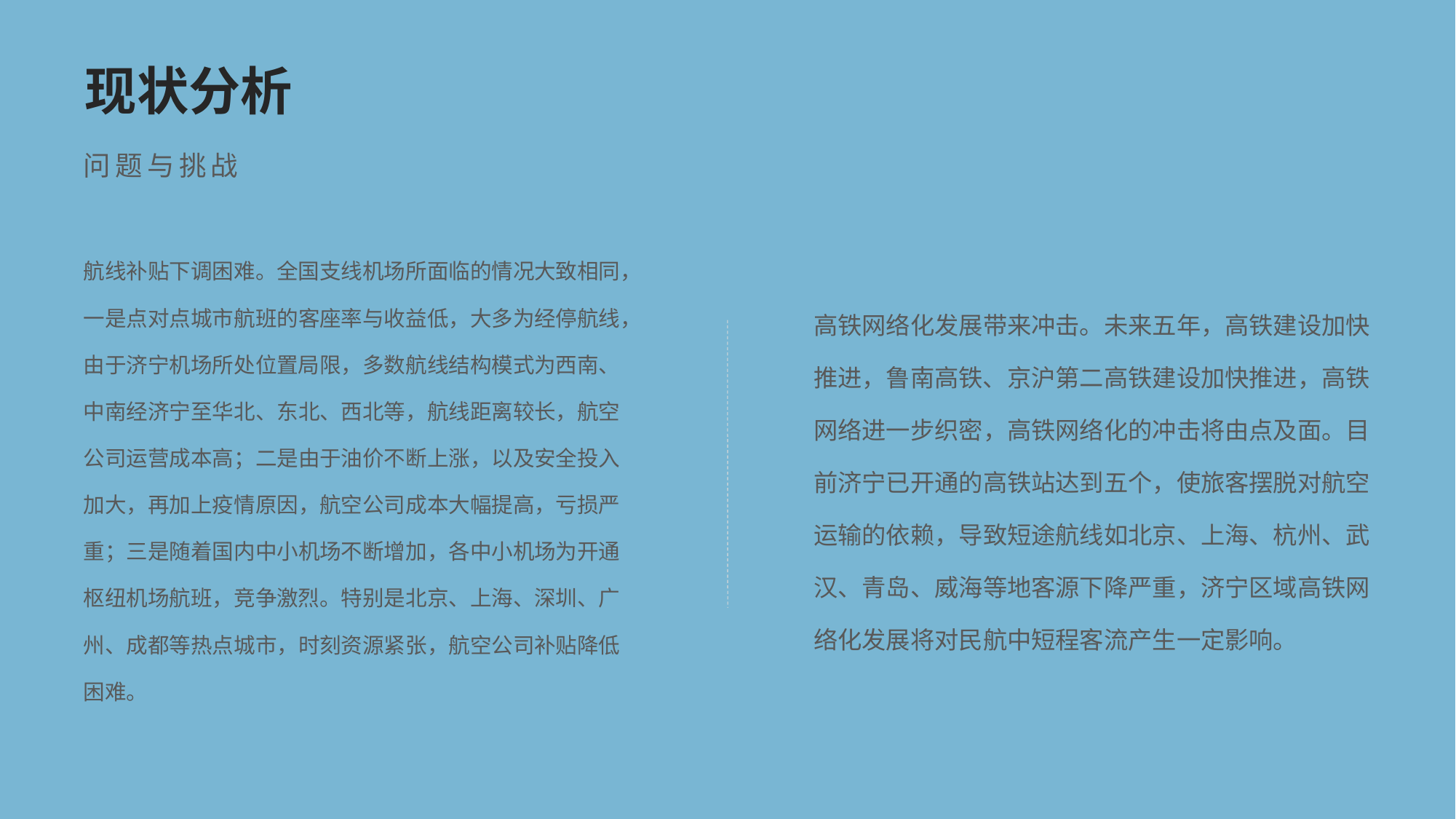

现状分析
问题与挑战
航线补贴下调困难。全国支线机场所面临的情况大致相同，一是点对点城市航班的客座率与收益低，大多为经停航线，由于济宁机场所处位置局限，多数航线结构模式为西南、中南经济宁至华北、东北、西北等，航线距离较长，航空公司运营成本高；二是由于油价不断上涨，以及安全投入加大，再加上疫情原因，航空公司成本大幅提高，亏损严重；三是随着国内中小机场不断增加，各中小机场为开通枢纽机场航班，竞争激烈。特别是北京、上海、深圳、广州、成都等热点城市，时刻资源紧张，航空公司补贴降低困难。
高铁网络化发展带来冲击。未来五年，高铁建设加快推进，鲁南高铁、京沪第二高铁建设加快推进，高铁网络进一步织密，高铁网络化的冲击将由点及面。目前济宁已开通的高铁站达到五个，使旅客摆脱对航空运输的依赖，导致短途航线如北京、上海、杭州、武汉、青岛、威海等地客源下降严重，济宁区域高铁网络化发展将对民航中短程客流产生一定影响。